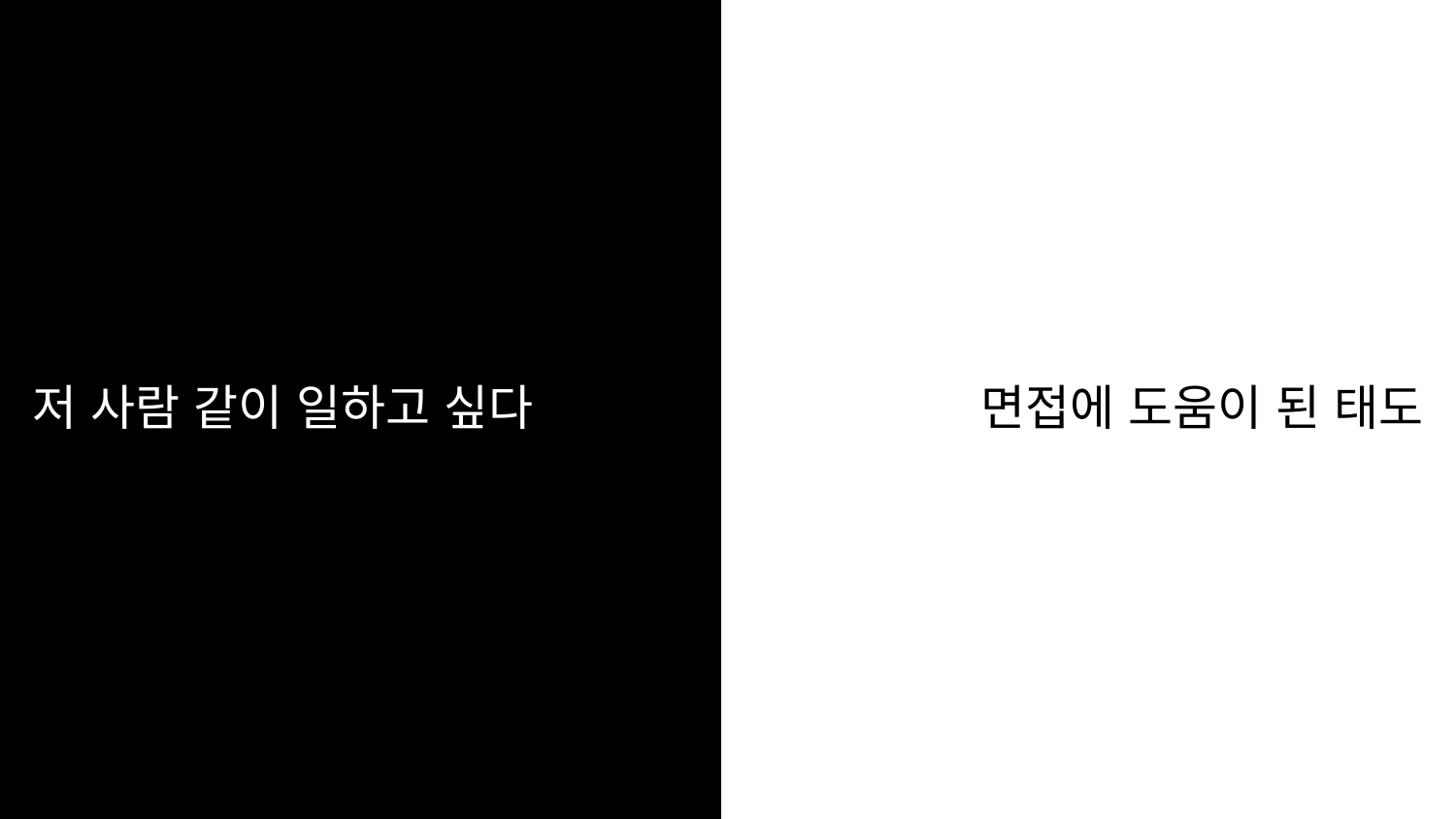

# 저 사람 같이 일하고 싶다
면접에 도움이 된 태도